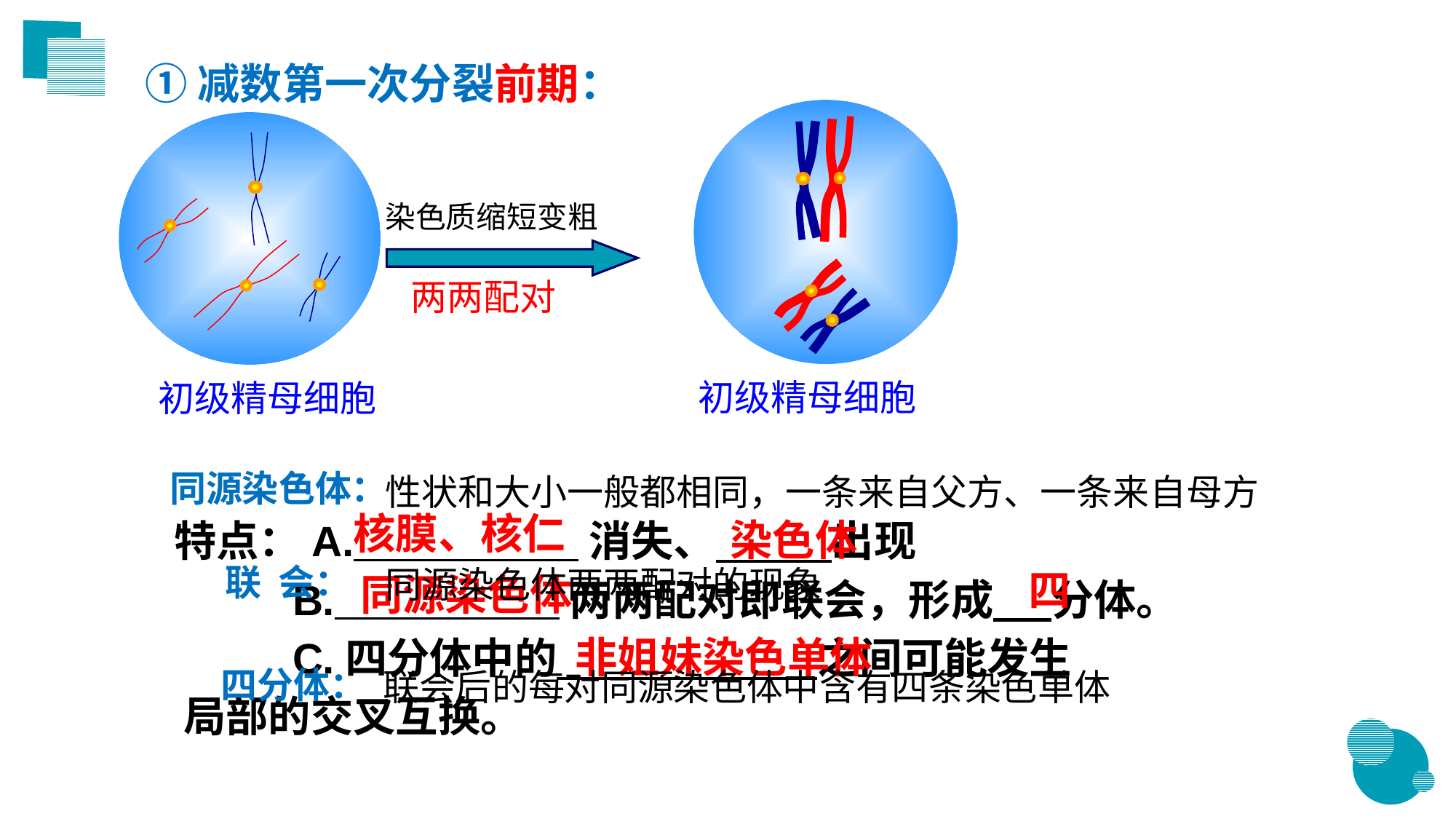

①减数第一次分裂前期：

染色质缩短变粗

两两配对
初级精母细胞

初级精母细胞
同源染色体：
性状和大小一般都相同，一条来自父方、一条来自母方
特点：A.                   消失、            出现
          B.                   两两配对即联会，形成      分体。
          C.四分体中的                           之间可能发生  	     局部的交叉互换。
核膜、核仁
染色体
同源染色体两两配对的现象
联  会：
四
同源染色体
非姐妹染色单体
联会后的每对同源染色体中含有四条染色单体
四分体：